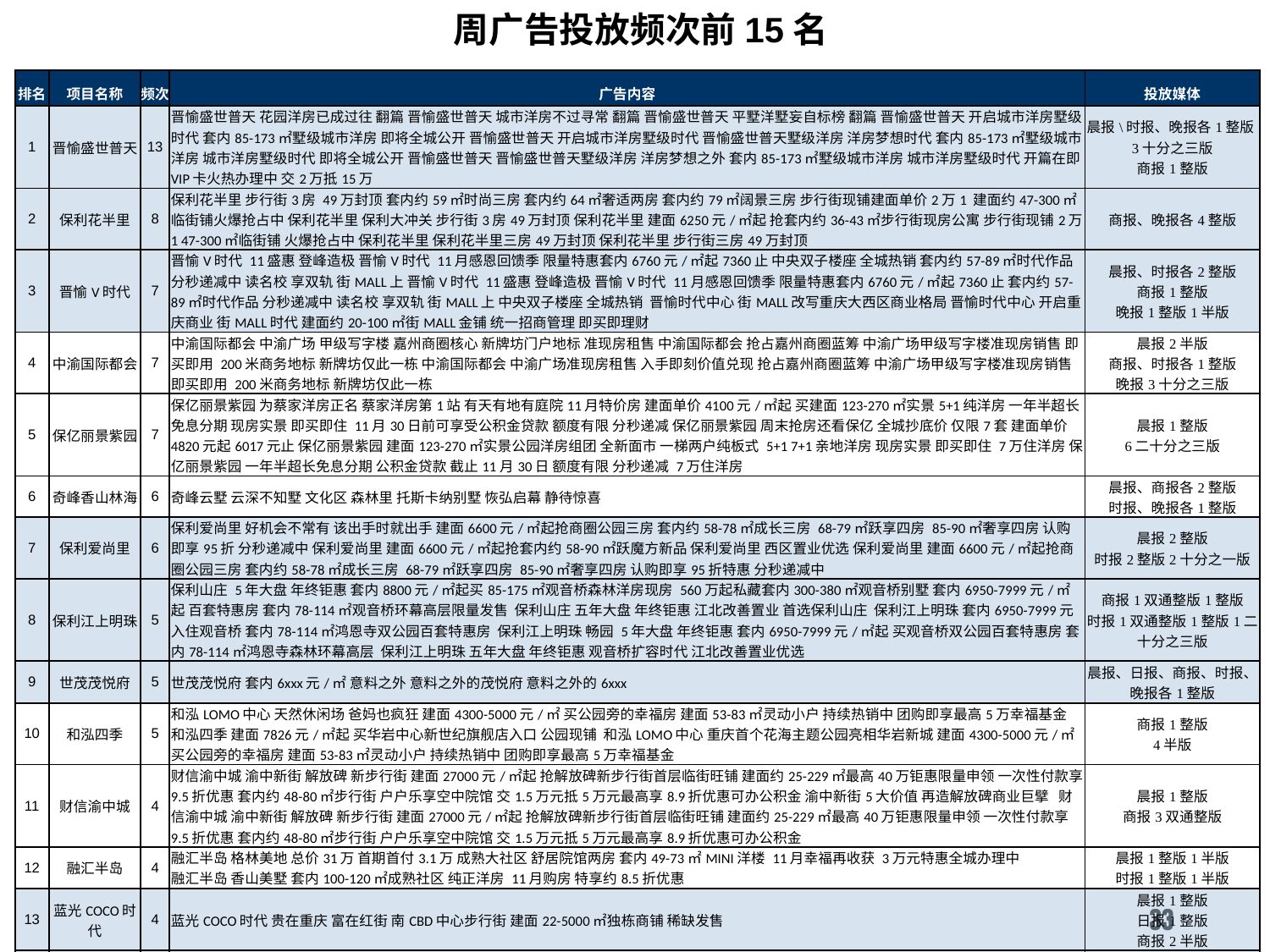

周广告投放频次前15名
| 排名 | 项目名称 | 频次 | 广告内容 | 投放媒体 |
| --- | --- | --- | --- | --- |
| 1 | 晋愉盛世普天 | 13 | 晋愉盛世普天 花园洋房已成过往 翻篇 晋愉盛世普天 城市洋房不过寻常 翻篇 晋愉盛世普天 平墅洋墅妄自标榜 翻篇 晋愉盛世普天 开启城市洋房墅级时代 套内85-173㎡墅级城市洋房 即将全城公开 晋愉盛世普天 开启城市洋房墅级时代 晋愉盛世普天墅级洋房 洋房梦想时代 套内85-173㎡墅级城市洋房 城市洋房墅级时代 即将全城公开 晋愉盛世普天 晋愉盛世普天墅级洋房 洋房梦想之外 套内85-173㎡墅级城市洋房 城市洋房墅级时代 开篇在即 VIP卡火热办理中 交2万抵15万 | 晨报\时报、晚报各1整版3十分之三版 商报1整版 |
| 2 | 保利花半里 | 8 | 保利花半里 步行街3房 49万封顶 套内约59㎡时尚三房 套内约64㎡奢适两房 套内约79㎡阔景三房 步行街现铺建面单价2万1 建面约47-300㎡临街铺火爆抢占中 保利花半里 保利大冲关 步行街3房49万封顶 保利花半里 建面6250元/㎡起 抢套内约36-43㎡步行街现房公寓 步行街现铺2万1 47-300㎡临街铺 火爆抢占中 保利花半里 保利花半里三房49万封顶 保利花半里 步行街三房49万封顶 | 商报、晚报各4整版 |
| 3 | 晋愉V时代 | 7 | 晋愉V时代 11盛惠 登峰造极 晋愉V时代 11月感恩回馈季 限量特惠套内6760元/㎡起7360止 中央双子楼座 全城热销 套内约57-89㎡时代作品 分秒递减中 读名校 享双轨 街MALL上 晋愉V时代 11盛惠 登峰造极 晋愉V时代 11月感恩回馈季 限量特惠套内6760元/㎡起7360止 套内约57-89㎡时代作品 分秒递减中 读名校 享双轨 街MALL上 中央双子楼座 全城热销 晋愉时代中心 街MALL改写重庆大西区商业格局 晋愉时代中心 开启重庆商业 街MALL时代 建面约20-100㎡街MALL金铺 统一招商管理 即买即理财 | 晨报、时报各2整版 商报1整版 晚报1整版1半版 |
| 4 | 中渝国际都会 | 7 | 中渝国际都会 中渝广场 甲级写字楼 嘉州商圈核心 新牌坊门户地标 准现房租售 中渝国际都会 抢占嘉州商圈蓝筹 中渝广场甲级写字楼准现房销售 即买即用 200米商务地标 新牌坊仅此一栋 中渝国际都会 中渝广场准现房租售 入手即刻价值兑现 抢占嘉州商圈蓝筹 中渝广场甲级写字楼准现房销售 即买即用 200米商务地标 新牌坊仅此一栋 | 晨报2半版 商报、时报各1整版 晚报3十分之三版 |
| 5 | 保亿丽景紫园 | 7 | 保亿丽景紫园 为蔡家洋房正名 蔡家洋房第1站 有天有地有庭院11月特价房 建面单价4100元/㎡起 买建面123-270㎡实景5+1纯洋房 一年半超长免息分期 现房实景 即买即住 11月30日前可享受公积金贷款 额度有限 分秒递减 保亿丽景紫园 周末抢房还看保亿 全城抄底价 仅限7套 建面单价4820元起6017元止 保亿丽景紫园 建面123-270㎡实景公园洋房组团 全新面市 一梯两户纯板式 5+1 7+1亲地洋房 现房实景 即买即住 7万住洋房 保亿丽景紫园 一年半超长免息分期 公积金贷款 截止11月30日 额度有限 分秒递减 7万住洋房 | 晨报1整版 6二十分之三版 |
| 6 | 奇峰香山林海 | 6 | 奇峰云墅 云深不知墅 文化区 森林里 托斯卡纳别墅 恢弘启幕 静待惊喜 | 晨报、商报各2整版 时报、晚报各1整版 |
| 7 | 保利爱尚里 | 6 | 保利爱尚里 好机会不常有 该出手时就出手 建面6600元/㎡起抢商圈公园三房 套内约58-78㎡成长三房 68-79㎡跃享四房 85-90㎡奢享四房 认购即享95折 分秒递减中 保利爱尚里 建面6600元/㎡起抢套内约58-90㎡跃魔方新品 保利爱尚里 西区置业优选 保利爱尚里 建面6600元/㎡起抢商圈公园三房 套内约58-78㎡成长三房 68-79㎡跃享四房 85-90㎡奢享四房 认购即享95折特惠 分秒递减中 | 晨报2整版 时报2整版2十分之一版 |
| 8 | 保利江上明珠 | 5 | 保利山庄 5年大盘 年终钜惠 套内8800元/㎡起买85-175㎡观音桥森林洋房现房 560万起私藏套内300-380㎡观音桥别墅 套内6950-7999元/㎡起 百套特惠房 套内78-114㎡观音桥环幕高层限量发售 保利山庄 五年大盘 年终钜惠 江北改善置业 首选保利山庄 保利江上明珠 套内6950-7999元入住观音桥 套内78-114㎡鸿恩寺双公园百套特惠房 保利江上明珠 畅园 5年大盘 年终钜惠 套内6950-7999元/㎡起 买观音桥双公园百套特惠房 套内78-114㎡鸿恩寺森林环幕高层 保利江上明珠 五年大盘 年终钜惠 观音桥扩容时代 江北改善置业优选 | 商报1双通整版1整版 时报1双通整版1整版1二十分之三版 |
| 9 | 世茂茂悦府 | 5 | 世茂茂悦府 套内6xxx元/㎡ 意料之外 意料之外的茂悦府 意料之外的6xxx | 晨报、日报、商报、时报、晚报各1整版 |
| 10 | 和泓四季 | 5 | 和泓LOMO中心 天然休闲场 爸妈也疯狂 建面4300-5000元/㎡ 买公园旁的幸福房 建面53-83㎡灵动小户 持续热销中 团购即享最高5万幸福基金 和泓四季 建面7826元/㎡起 买华岩中心新世纪旗舰店入口 公园现铺 和泓LOMO中心 重庆首个花海主题公园亮相华岩新城 建面4300-5000元/㎡ 买公园旁的幸福房 建面53-83㎡灵动小户 持续热销中 团购即享最高5万幸福基金 | 商报1整版 4半版 |
| 11 | 财信渝中城 | 4 | 财信渝中城 渝中新街 解放碑 新步行街 建面27000元/㎡起 抢解放碑新步行街首层临街旺铺 建面约25-229㎡最高40万钜惠限量申领 一次性付款享9.5折优惠 套内约48-80㎡步行街 户户乐享空中院馆 交1.5万元抵5万元最高享8.9折优惠可办公积金 渝中新街5大价值 再造解放碑商业巨擘 财信渝中城 渝中新街 解放碑 新步行街 建面27000元/㎡起 抢解放碑新步行街首层临街旺铺 建面约25-229㎡最高40万钜惠限量申领 一次性付款享9.5折优惠 套内约48-80㎡步行街 户户乐享空中院馆 交1.5万元抵5万元最高享8.9折优惠可办公积金 | 晨报1整版 商报3双通整版 |
| 12 | 融汇半岛 | 4 | 融汇半岛 格林美地 总价31万 首期首付3.1万 成熟大社区 舒居院馆两房 套内49-73㎡MINI洋楼 11月幸福再收获 3万元特惠全城办理中 融汇半岛 香山美墅 套内100-120㎡成熟社区 纯正洋房 11月购房 特享约8.5折优惠 | 晨报1整版1半版 时报1整版1半版 |
| 13 | 蓝光COCO时代 | 4 | 蓝光COCO时代 贵在重庆 富在红街 南CBD中心步行街 建面22-5000㎡独栋商铺 稀缺发售 | 晨报1整版 日报1整版 商报2半版 |
| 14 | 中庚城 | 4 | 中庚领御 如果你只有1.67万 如何才能有车又有房 中庚领御 如果你只有3000元 如何才能房车一步到位 中庚领御 如果你马上就要去见丈母娘 应该做点什么 中庚领御 舌尖上的烤全羊 中庚领御 第二届风情烤全羊欢动暖冬 | 晨报4半版 |
| 15 | 旭阳台北城 | 4 | 旭阳台北城 台北生活广场12月开业 倒计时 首付6万起建面40-70㎡步行街成品商铺 限量发售 旭阳台北城 台北时尚量版式KTV开业 首付6万抢建面40-70㎡步行街成品商铺 旭阳台北城 西永独家IMAX影城开业 首付6万抢建面40-70㎡步行街成品商铺 旭阳台北城 台北生活广场 12月开业倒计时 首付6万抢建面40-70㎡步行街成品商铺 | 时报1半版3十分之一版 |
33